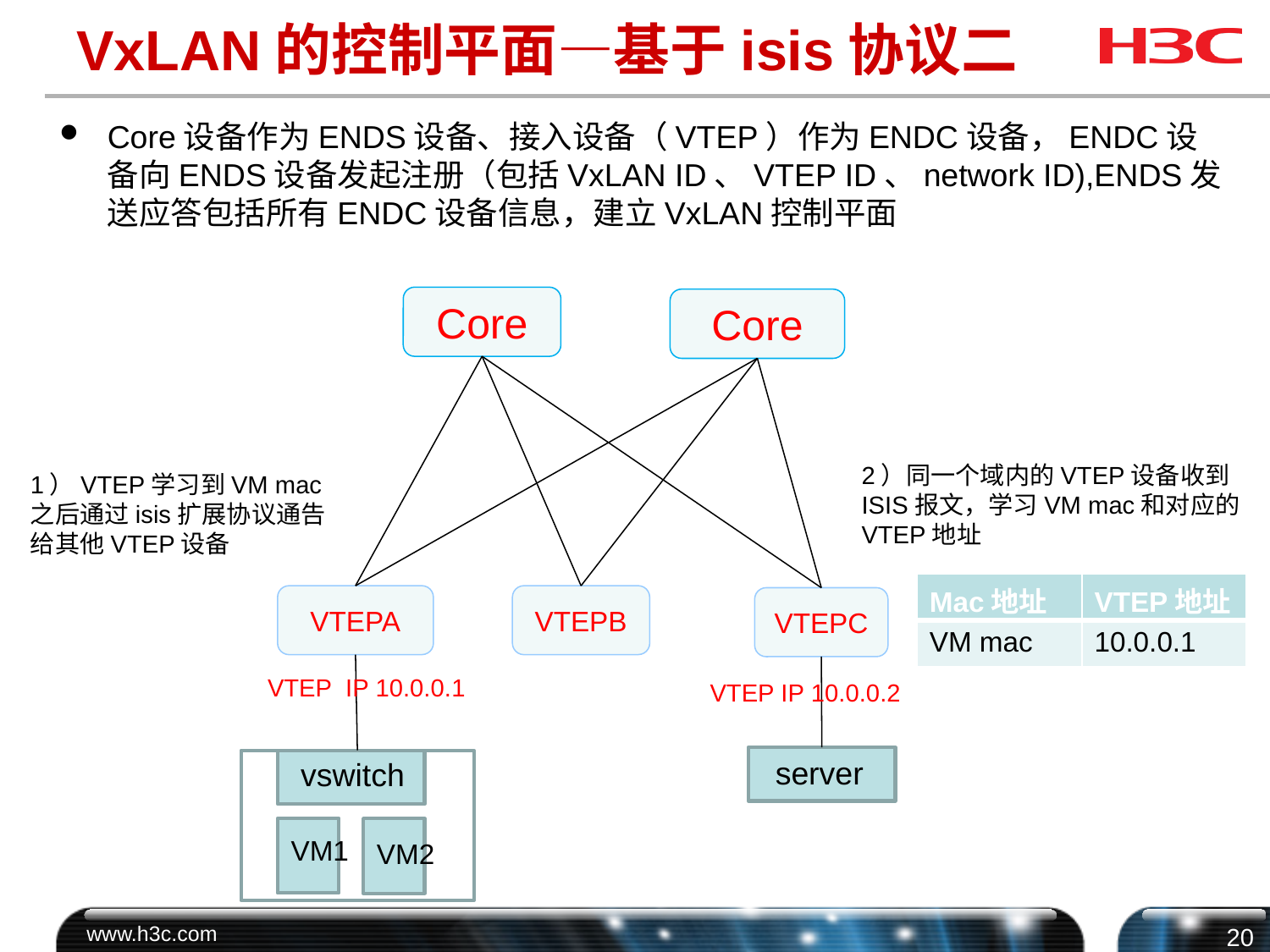

# VxLAN的控制平面—基于isis协议二
Core设备作为ENDS设备、接入设备（VTEP）作为ENDC设备，ENDC设备向ENDS设备发起注册（包括VxLAN ID、VTEP ID、network ID),ENDS发送应答包括所有ENDC设备信息，建立VxLAN控制平面
Core
Core
2）同一个域内的VTEP设备收到ISIS报文，学习VM mac和对应的VTEP地址
1）VTEP学习到VM mac之后通过isis扩展协议通告给其他VTEP设备
| Mac地址 | VTEP地址 |
| --- | --- |
| VM mac | 10.0.0.1 |
VTEPA
VTEPB
VTEPC
VTEP  IP 10.0.0.1
VTEP IP 10.0.0.2

server
vswitch

VM1
VM2